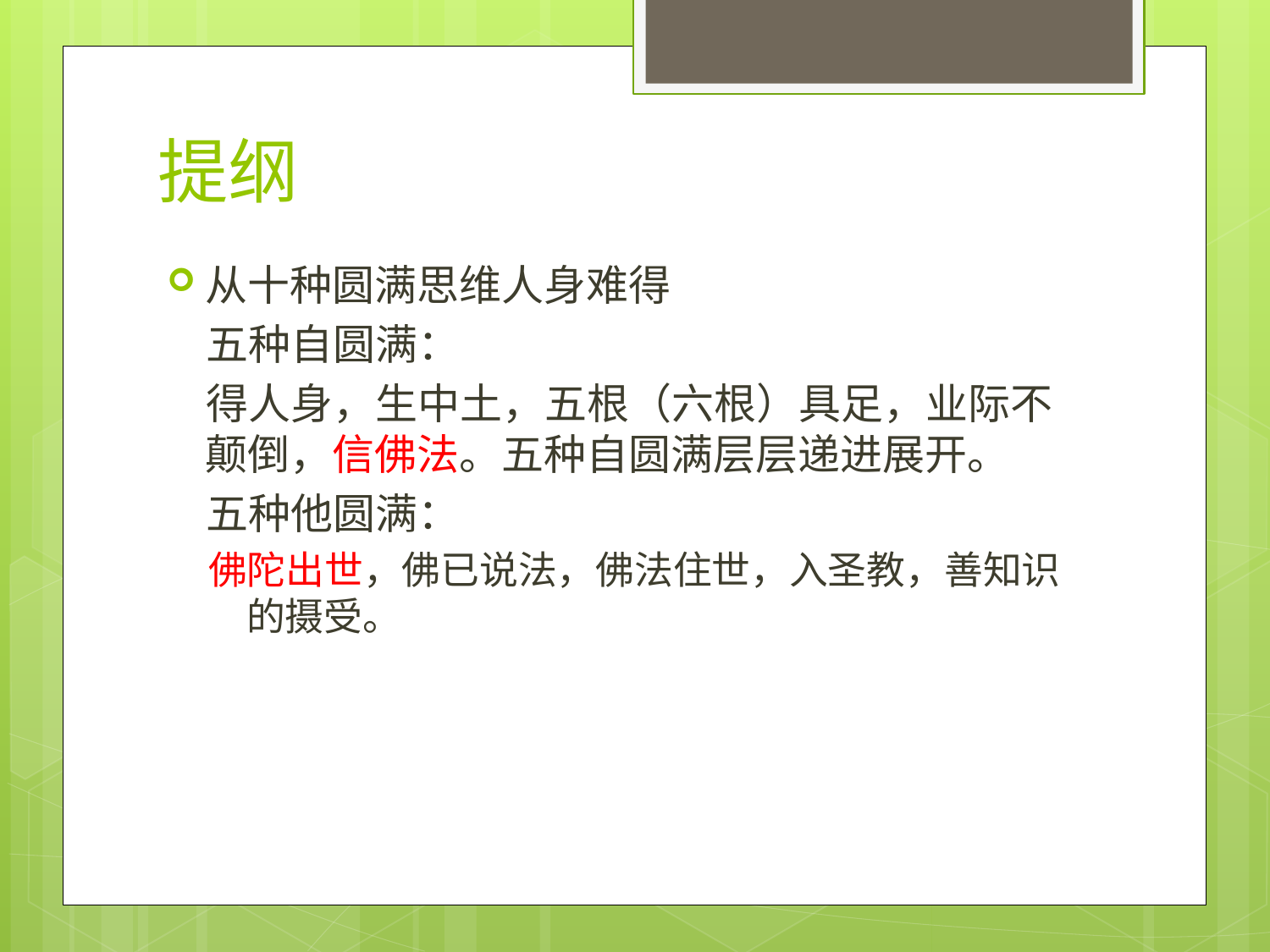

# 提纲
从十种圆满思维人身难得
   五种自圆满：
   得人身，生中土，五根（六根）具足，业际不颠倒，信佛法。五种自圆满层层递进展开。
   五种他圆满：
佛陀出世，佛已说法，佛法住世，入圣教，善知识的摄受。